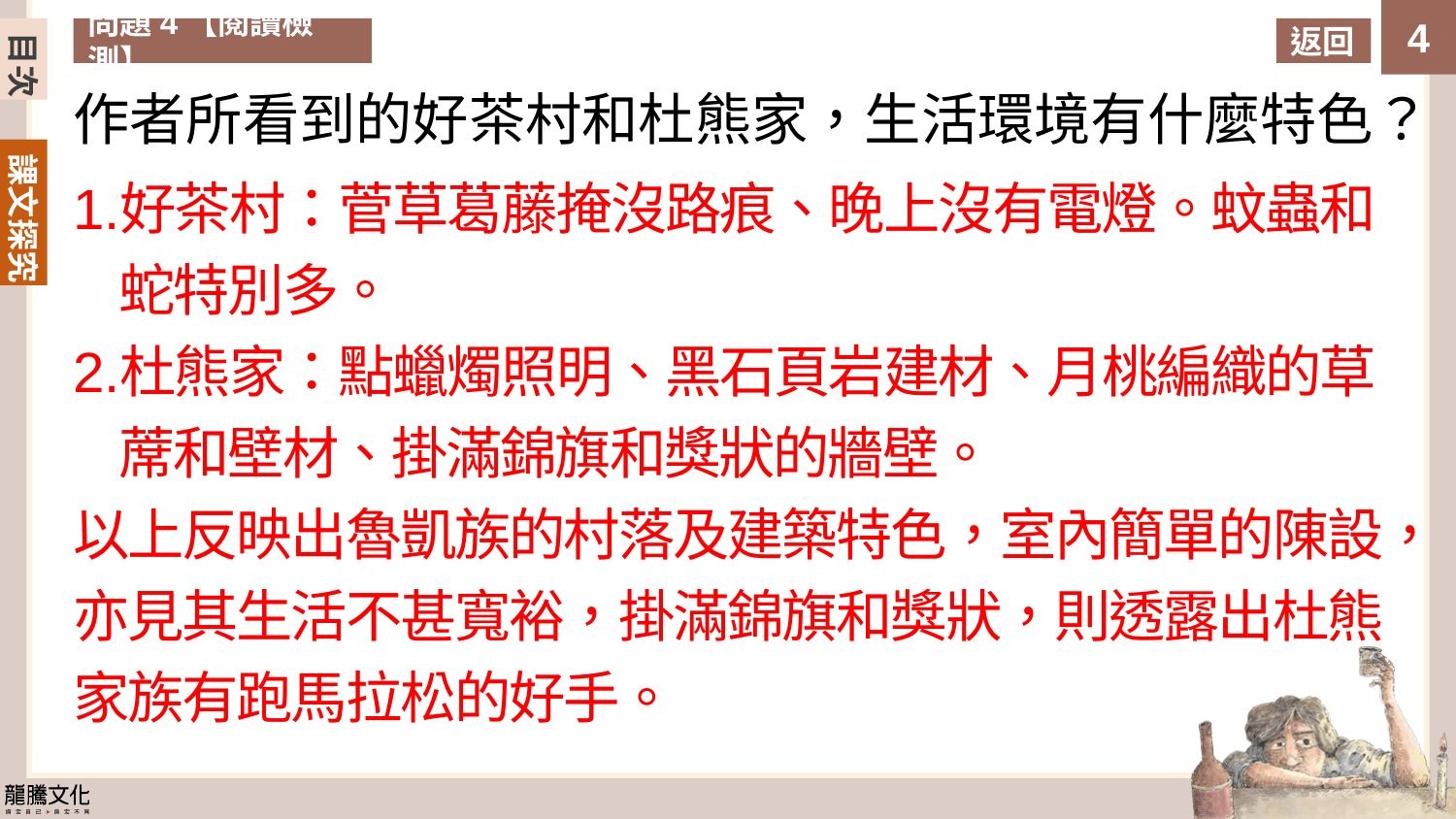

目次
問題4【閱讀檢測】
返回
作者所看到的好茶村和杜熊家，生活環境有什麼特色？
好茶村：菅草葛藤掩沒路痕、晚上沒有電燈。蚊蟲和蛇特別多。
杜熊家：點蠟燭照明、黑石頁岩建材、月桃編織的草蓆和壁材、掛滿錦旗和獎狀的牆壁。
以上反映出魯凱族的村落及建築特色，室內簡單的陳設，亦見其生活不甚寬裕，掛滿錦旗和獎狀，則透露出杜熊家族有跑馬拉松的好手。